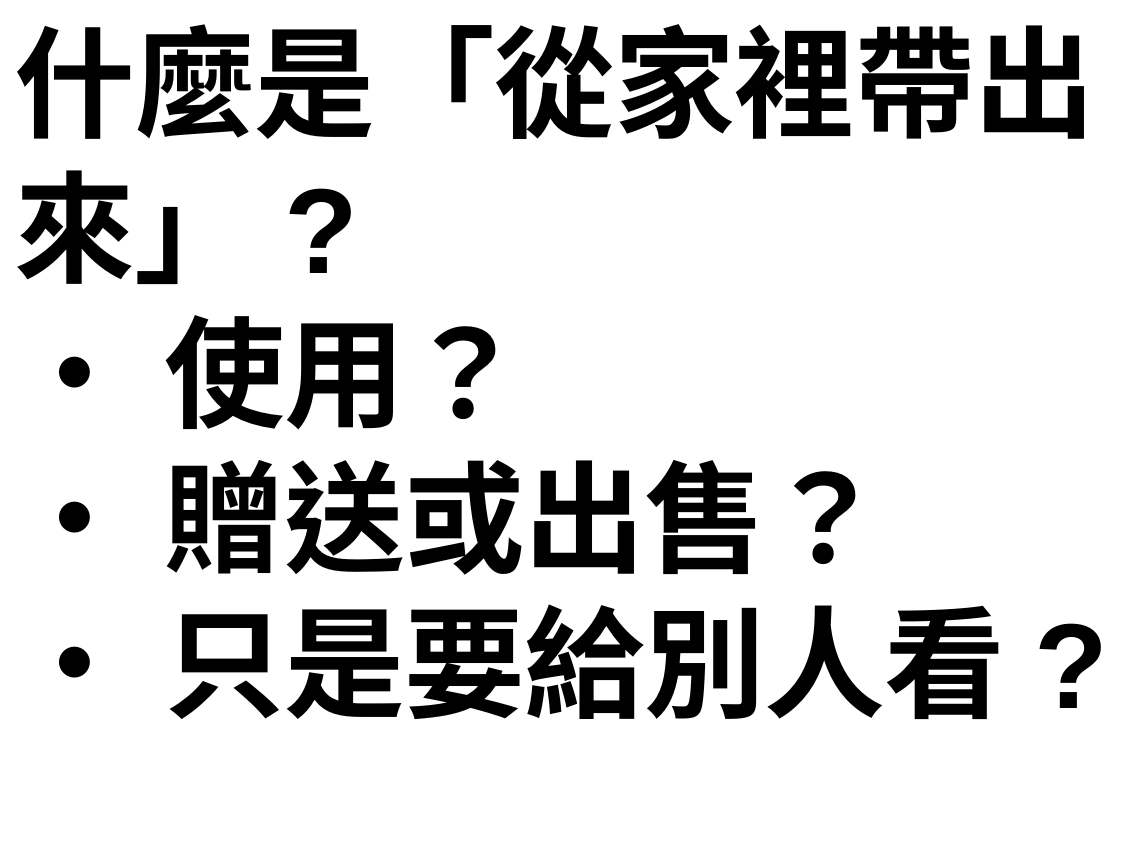

什麼是「從家裡帶出來」?
•	使用？
•	贈送或出售？
•	只是要給別人看?